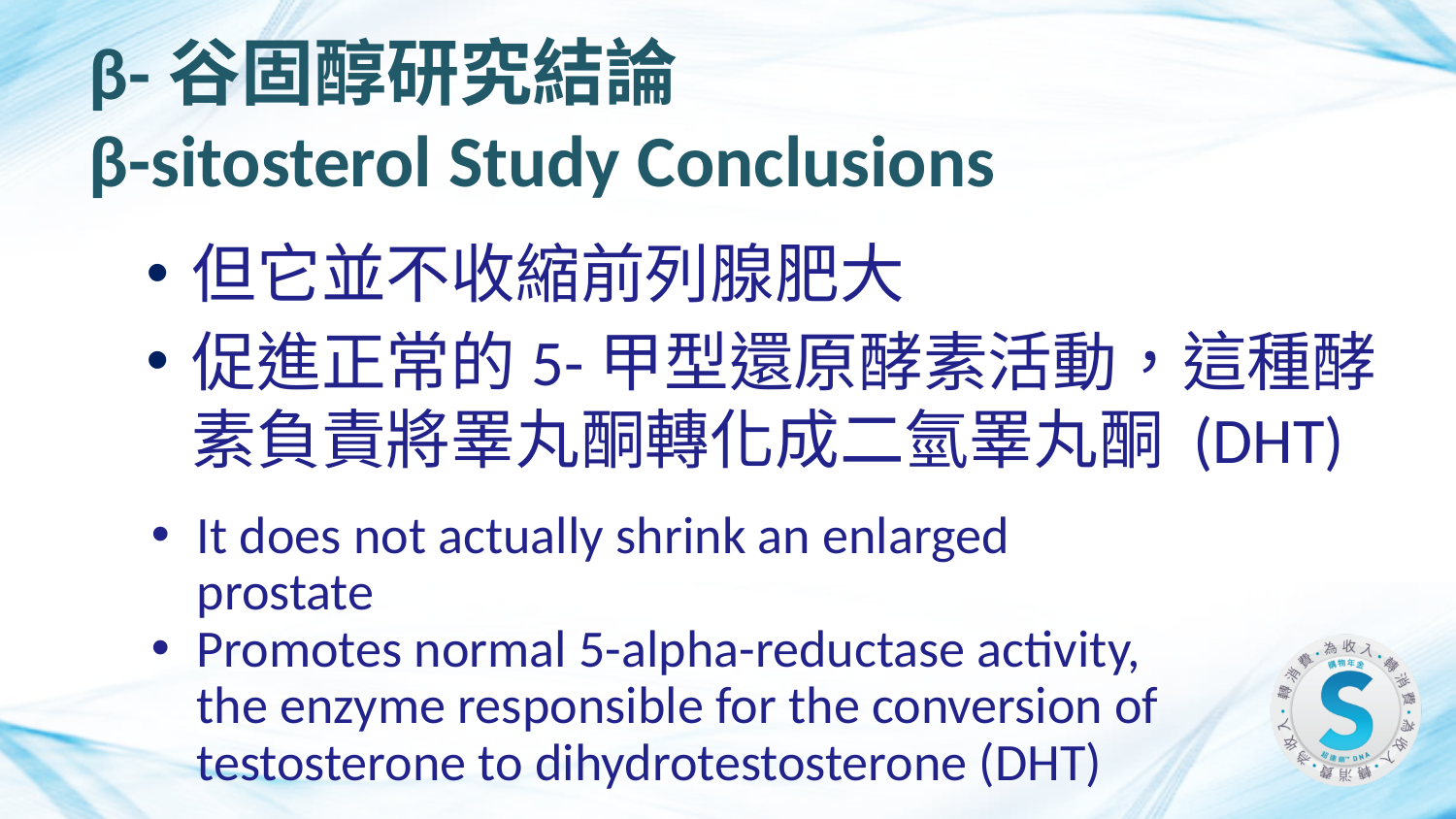

β-谷固醇研究結論
β-sitosterol Study Conclusions
#
但它並不收縮前列腺肥大
促進正常的5-甲型還原酵素活動，這種酵素負責將睪丸酮轉化成二氫睪丸酮 (DHT)
It does not actually shrink an enlarged prostate
Promotes normal 5-alpha-reductase activity, the enzyme responsible for the conversion of testosterone to dihydrotestosterone (DHT)